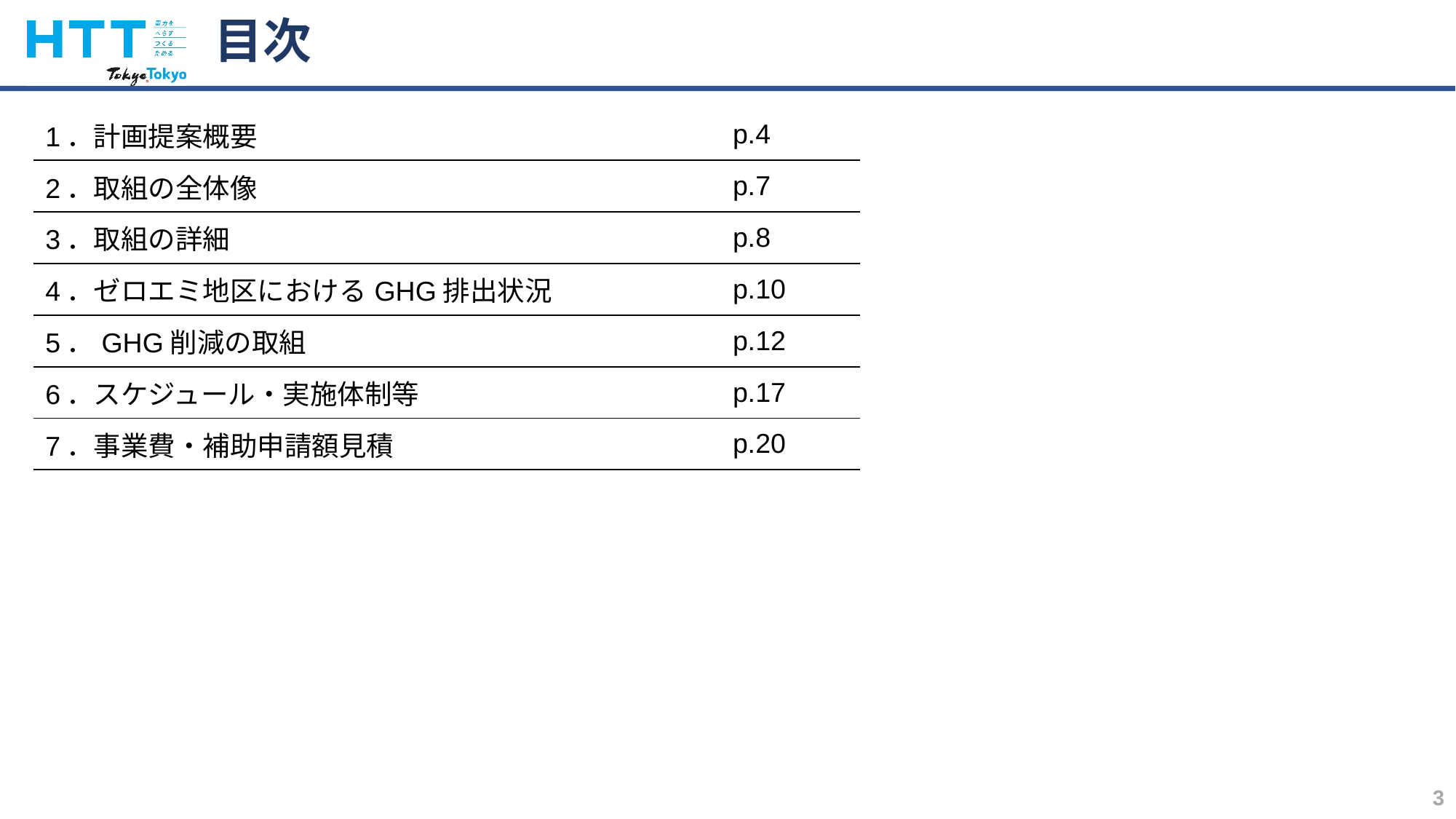

# 目次
| 1．計画提案概要 | p.4 |
| --- | --- |
| 2．取組の全体像 | p.7 |
| 3．取組の詳細 | p.8 |
| 4．ゼロエミ地区におけるGHG排出状況 | p.10 |
| 5．GHG削減の取組 | p.12 |
| 6．スケジュール・実施体制等 | p.17 |
| 7．事業費・補助申請額見積 | p.20 |
3